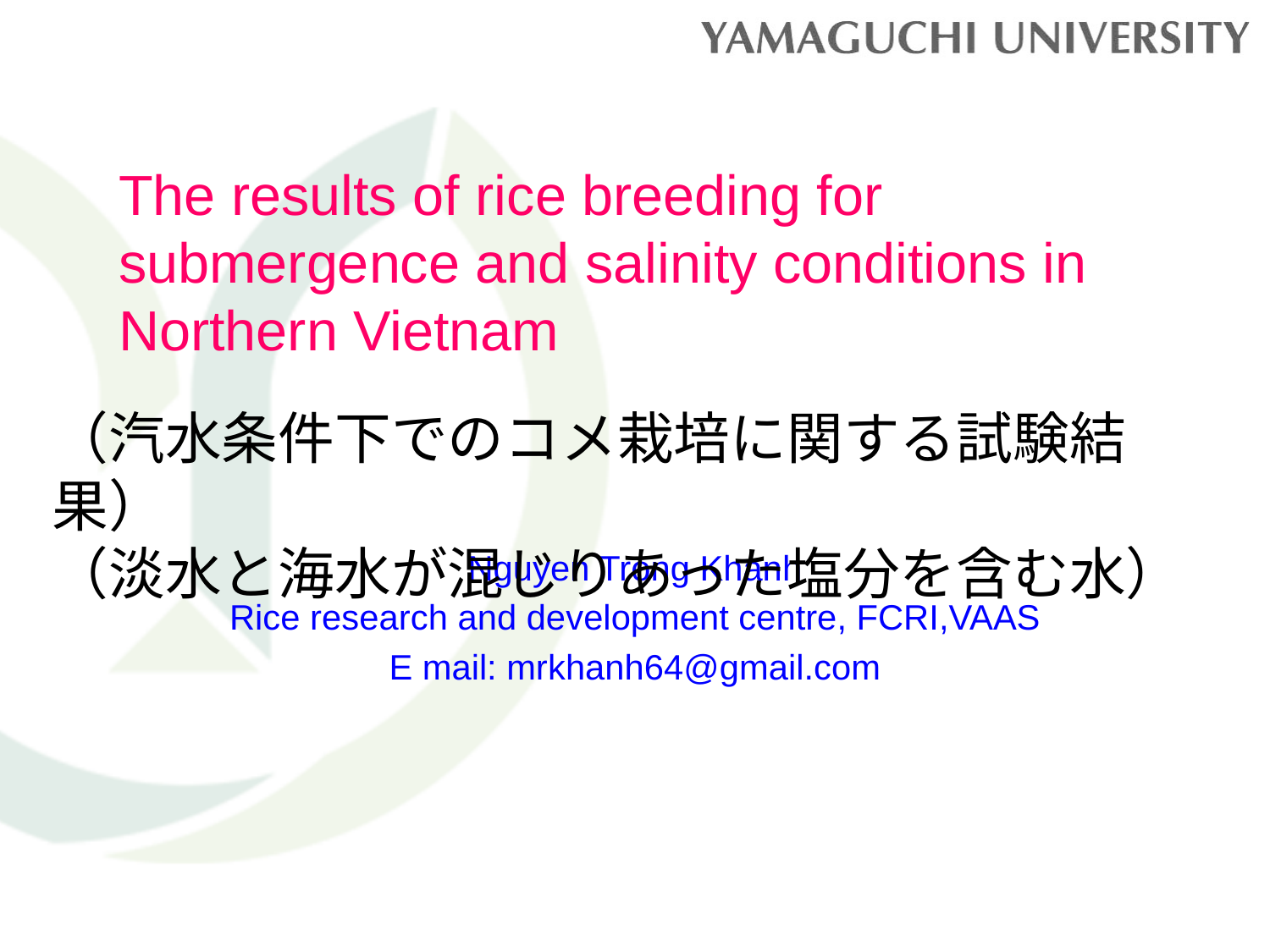

# The results of rice breeding for submergence and salinity conditions in Northern Vietnam
（汽水条件下でのコメ栽培に関する試験結果）
（淡水と海水が混じりあった塩分を含む水）
Nguyen Trong Khanh
Rice research and development centre, FCRI,VAAS
E mail: mrkhanh64@gmail.com